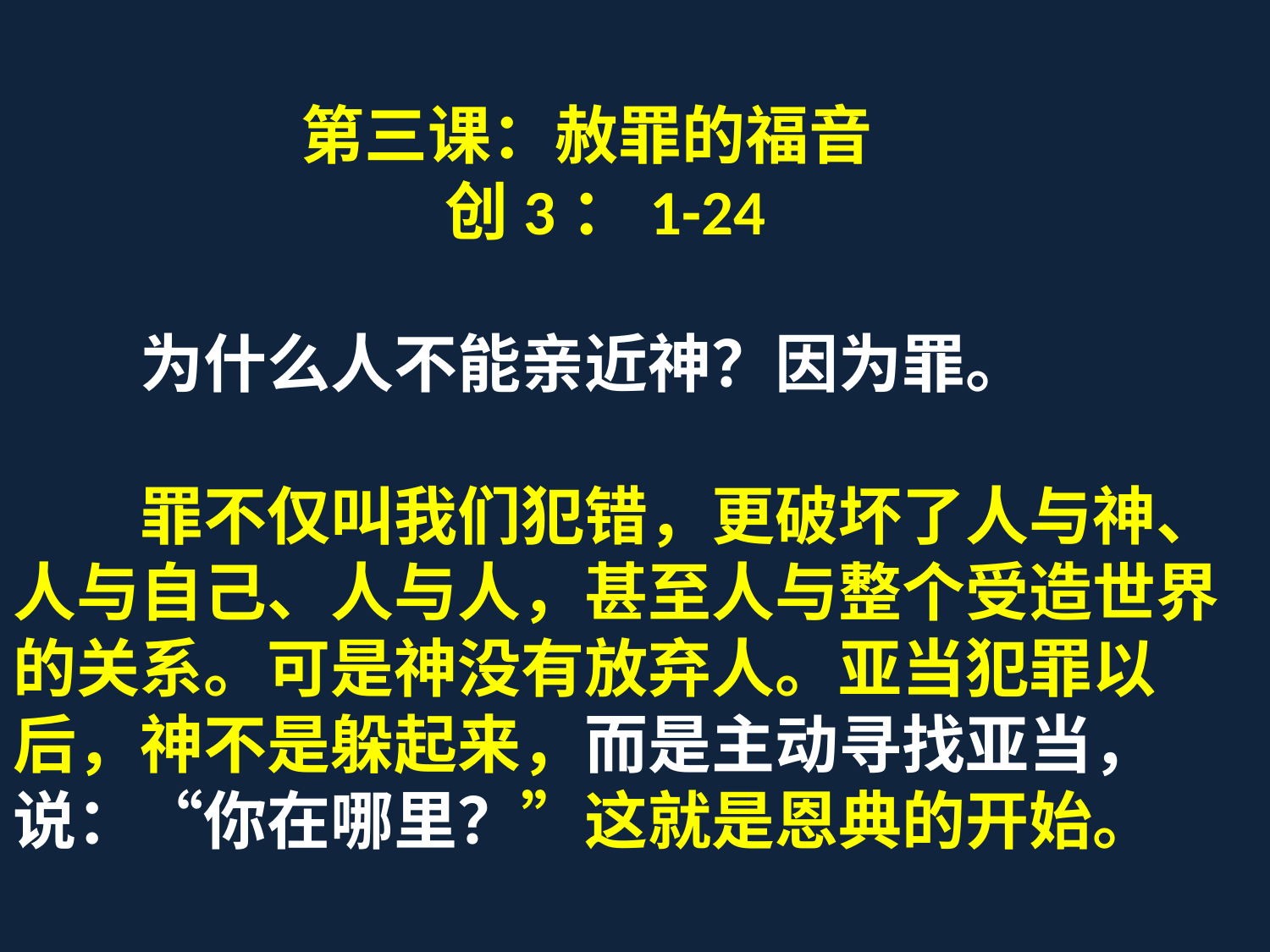

第三课：赦罪的福音
                             创3：1-24

	为什么人不能亲近神？因为罪。

	罪不仅叫我们犯错，更破坏了人与神、人与自己、人与人，甚至人与整个受造世界的关系。可是神没有放弃人。亚当犯罪以后，神不是躲起来，而是主动寻找亚当，说：“你在哪里？”这就是恩典的开始。